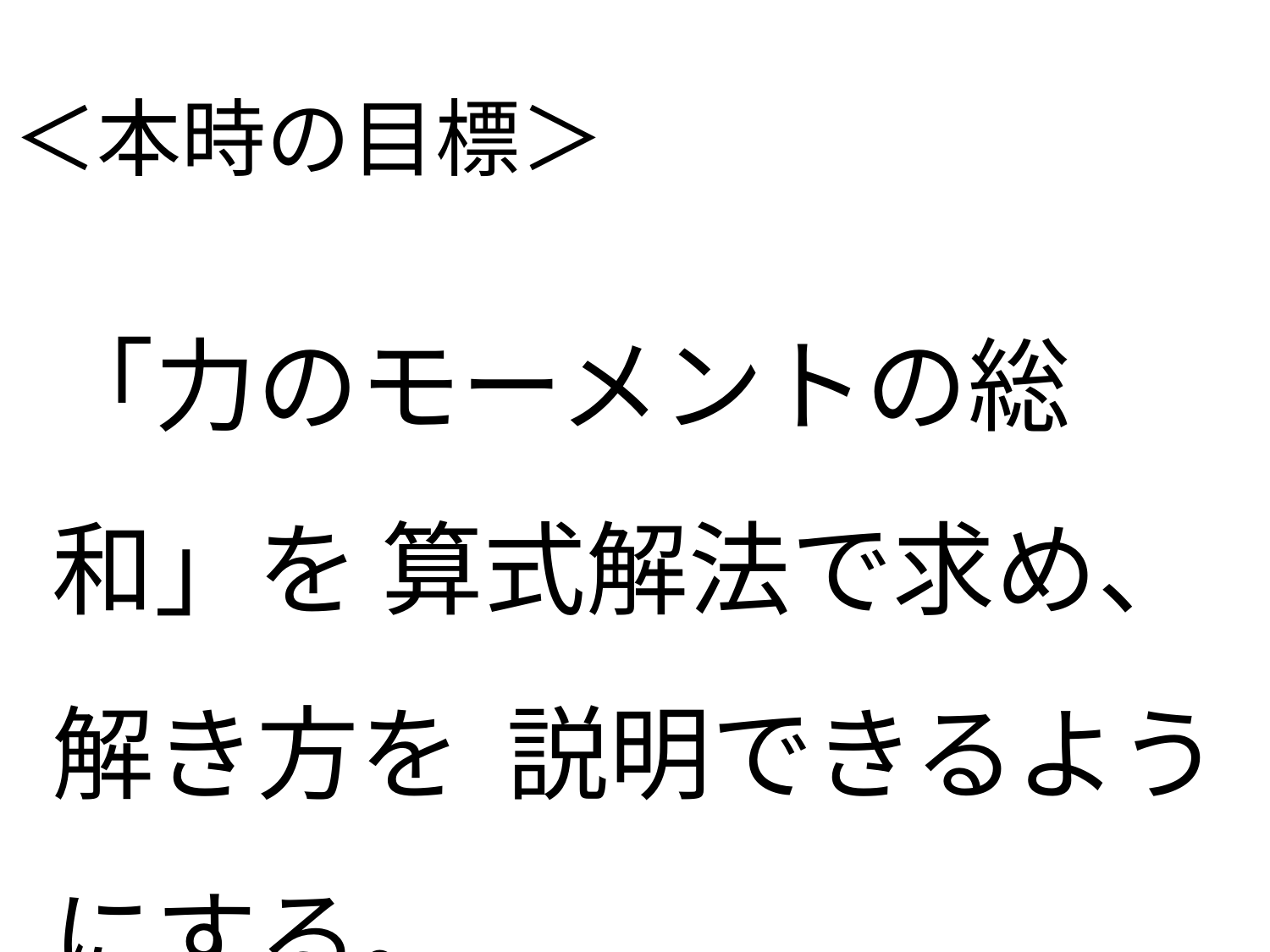

# ＜本時の目標＞
「力のモーメントの総和」を 算式解法で求め、解き方を  説明できるようにする。